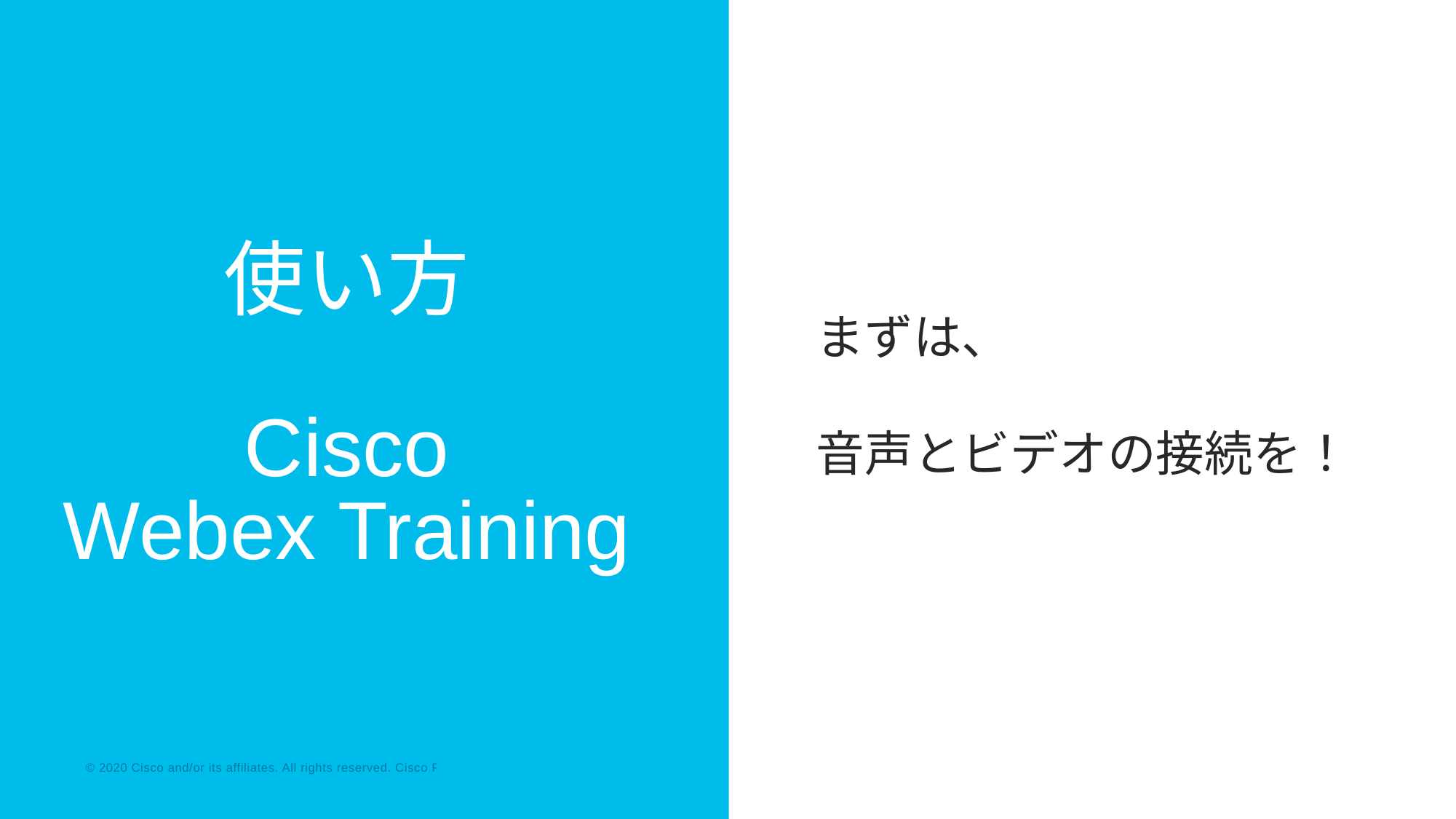

# 使い方 Cisco Webex Training
まずは、

音声とビデオの接続を！